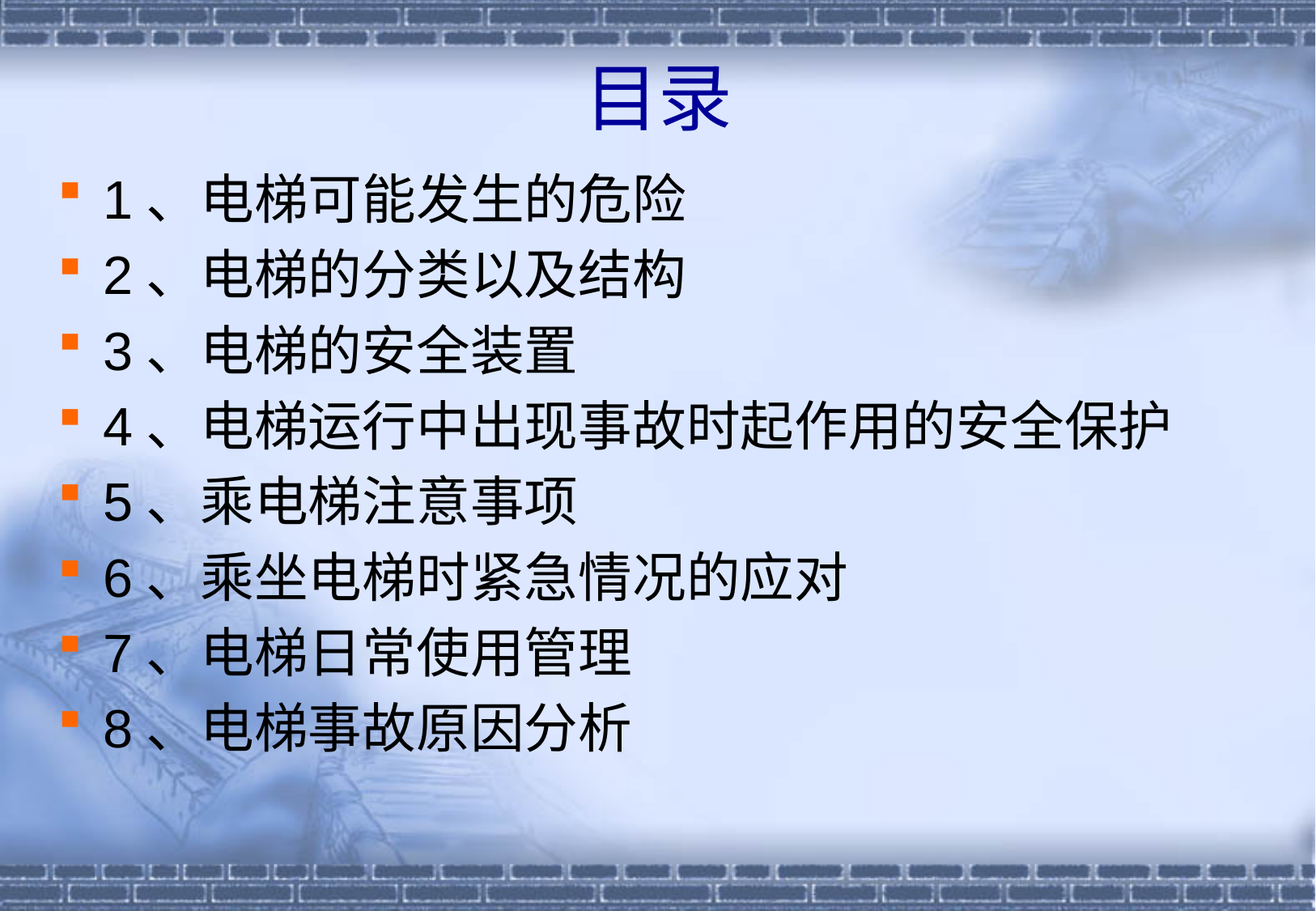

# 目录
1、电梯可能发生的危险
2、电梯的分类以及结构
3、电梯的安全装置
4、电梯运行中出现事故时起作用的安全保护
5、乘电梯注意事项
6、乘坐电梯时紧急情况的应对
7、电梯日常使用管理
8、电梯事故原因分析